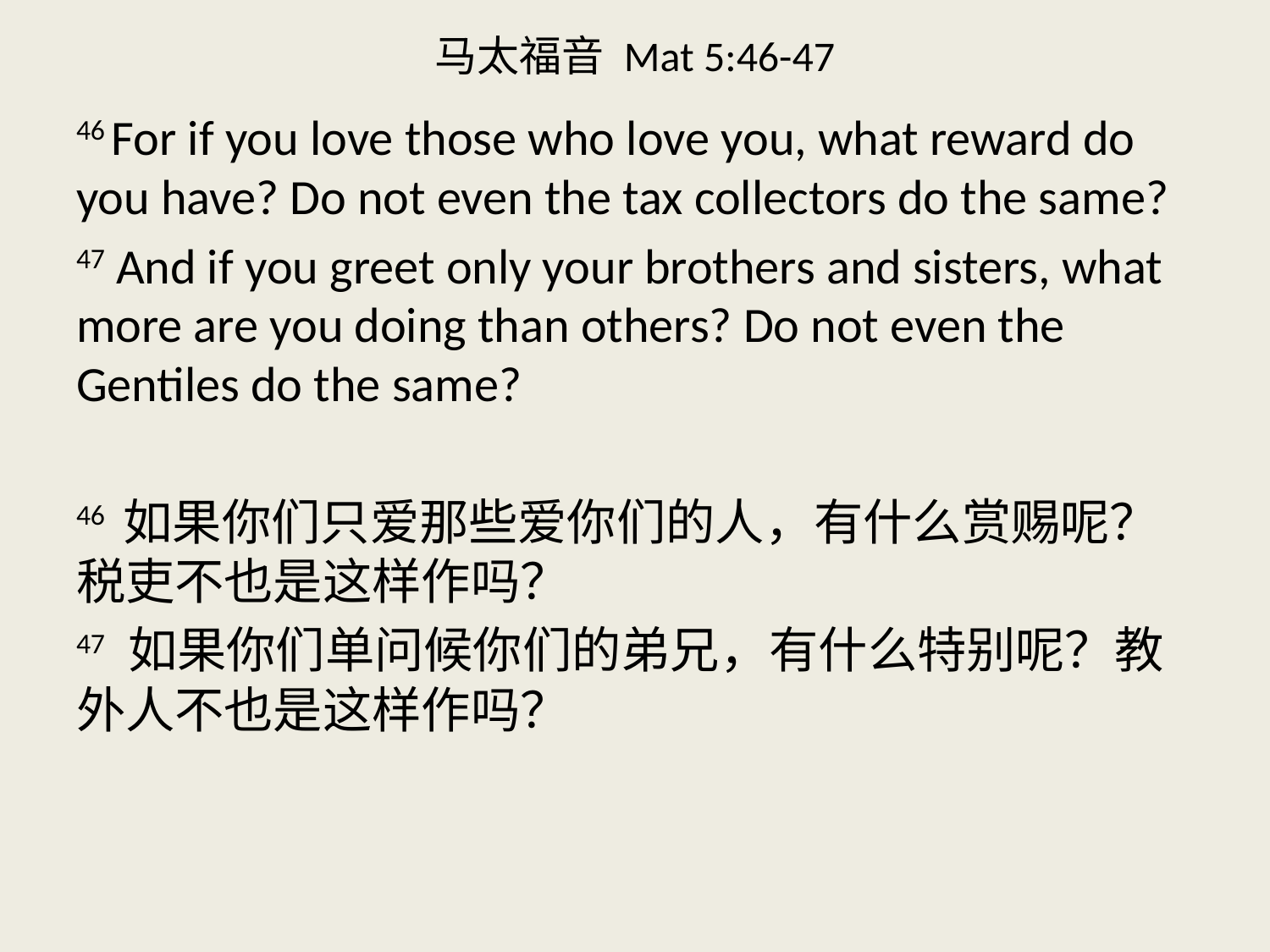

# 马太福音 Mat 5:46-47
46 For if you love those who love you, what reward do you have? Do not even the tax collectors do the same?
47 And if you greet only your brothers and sisters, what more are you doing than others? Do not even the Gentiles do the same?

46 如果你们只爱那些爱你们的人，有什么赏赐呢？税吏不也是这样作吗？
47 如果你们单问候你们的弟兄，有什么特别呢？教外人不也是这样作吗？